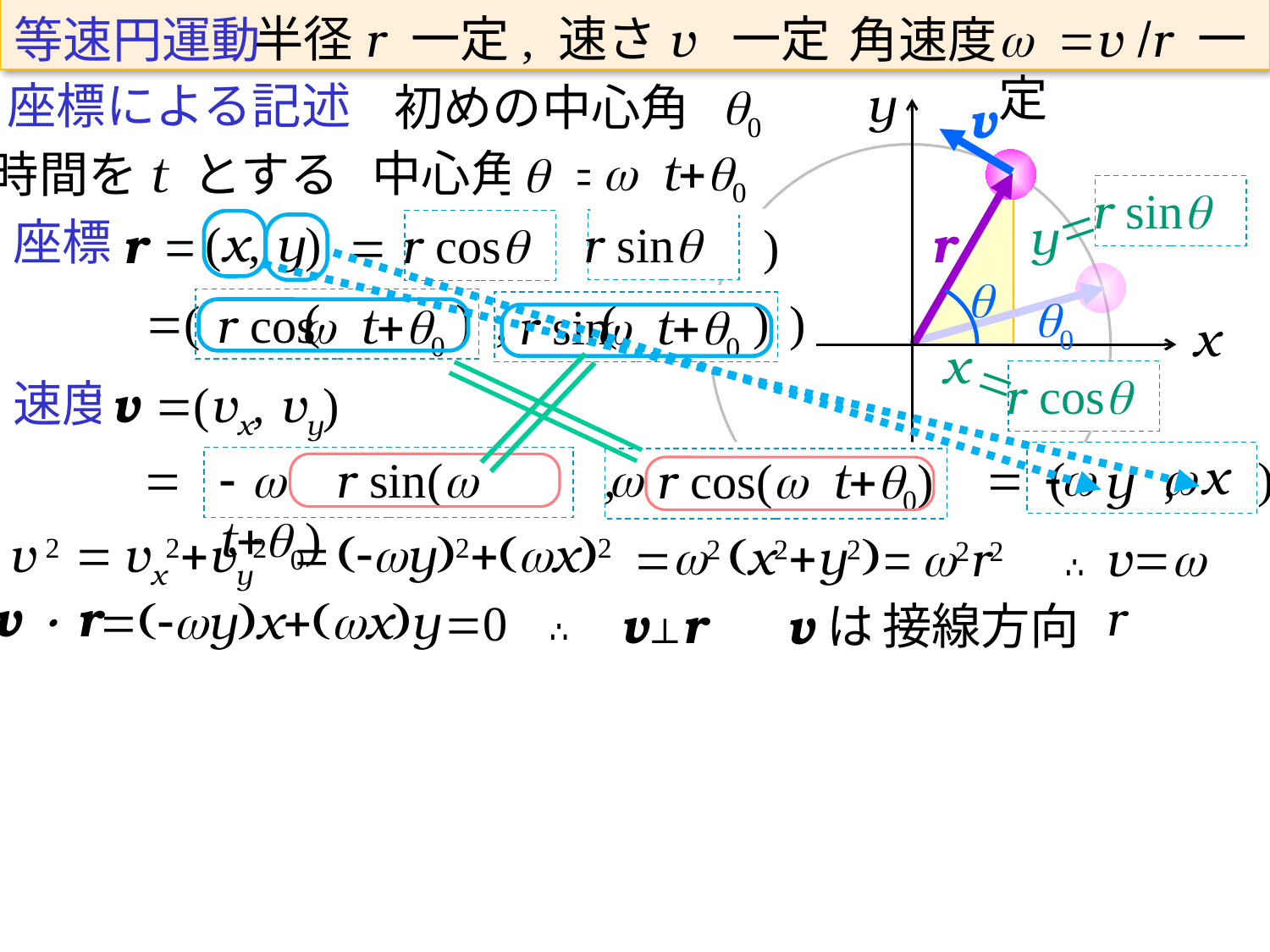

ω =v /r 一定
半径r 一定, 速さv 一定
等速円運動
角速度
y

r sinθ

=
y
r
θ

θ0

x
x
=
r cosθ

座標による記述
θ0
初めの中心角
ω t+θ0
中心角
時間をt とする
θ =
v
座標
(x, y)
r sinθ
r =
r cosθ
= (             ,           )

(           )
(           )
=(                        ,                   )
 r cos
ω t+θ0

 r sin
ω t+θ0

速度
v =(vx, vy)
ω
= (                               ,                         )
ω
−    r sin(ω t+θ0)
 r cos(ω t+θ0)

x
ω
−ω
= (        ,      )

y

v 2 =
vx2+vy2
=
(−ωy)2+(ωx)2
ω2 (x2+y2)
=
=
ω2r2
v=ωr
∴
v・r
=(−ωy)x+(ωx)y
=0
v⊥r
vは
接線方向
∴